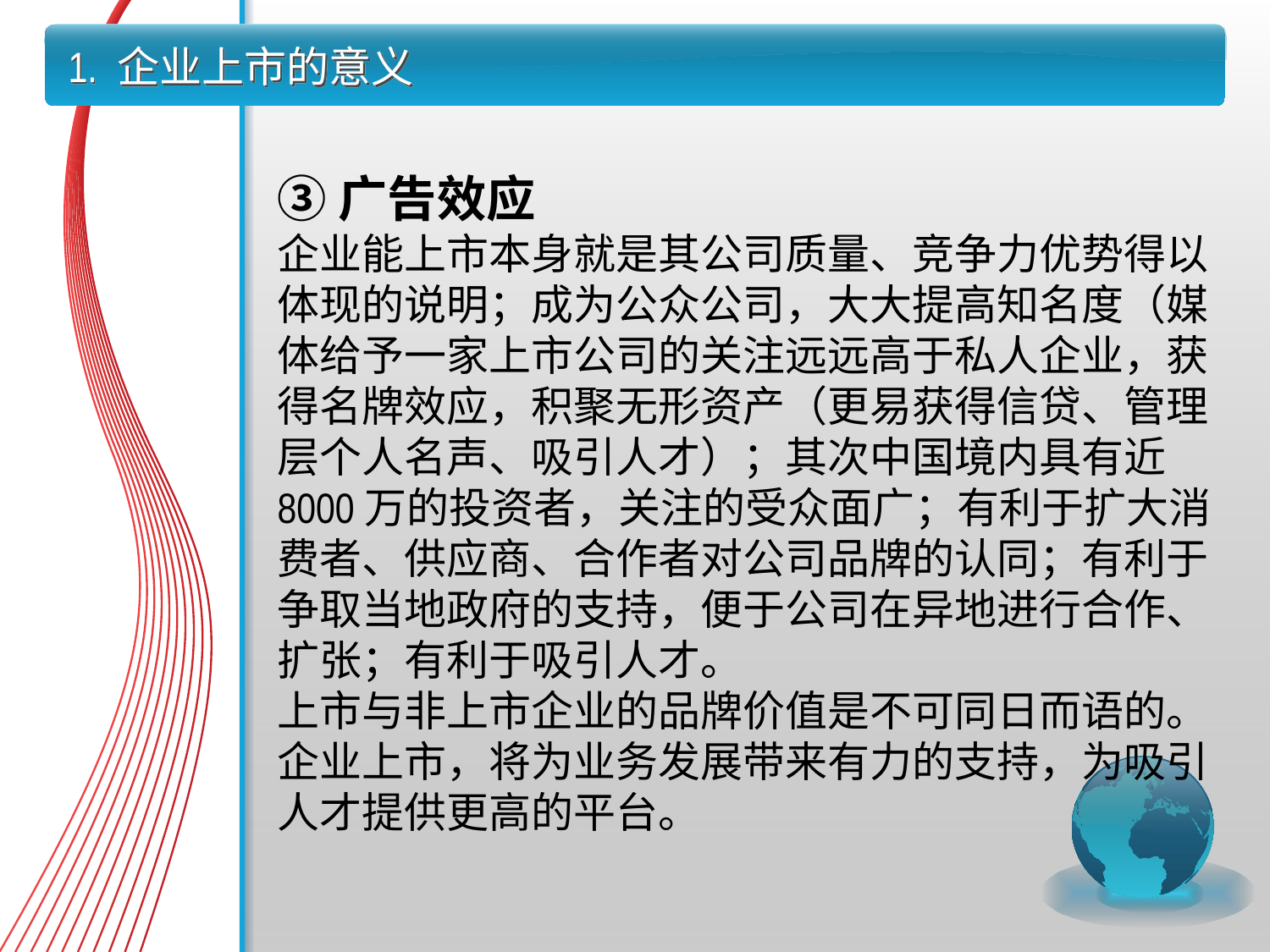

# 1. 企业上市的意义
③广告效应
企业能上市本身就是其公司质量、竞争力优势得以体现的说明；成为公众公司，大大提高知名度（媒体给予一家上市公司的关注远远高于私人企业，获得名牌效应，积聚无形资产（更易获得信贷、管理层个人名声、吸引人才）；其次中国境内具有近8000万的投资者，关注的受众面广；有利于扩大消费者、供应商、合作者对公司品牌的认同；有利于争取当地政府的支持，便于公司在异地进行合作、扩张；有利于吸引人才。
上市与非上市企业的品牌价值是不可同日而语的。企业上市，将为业务发展带来有力的支持，为吸引人才提供更高的平台。